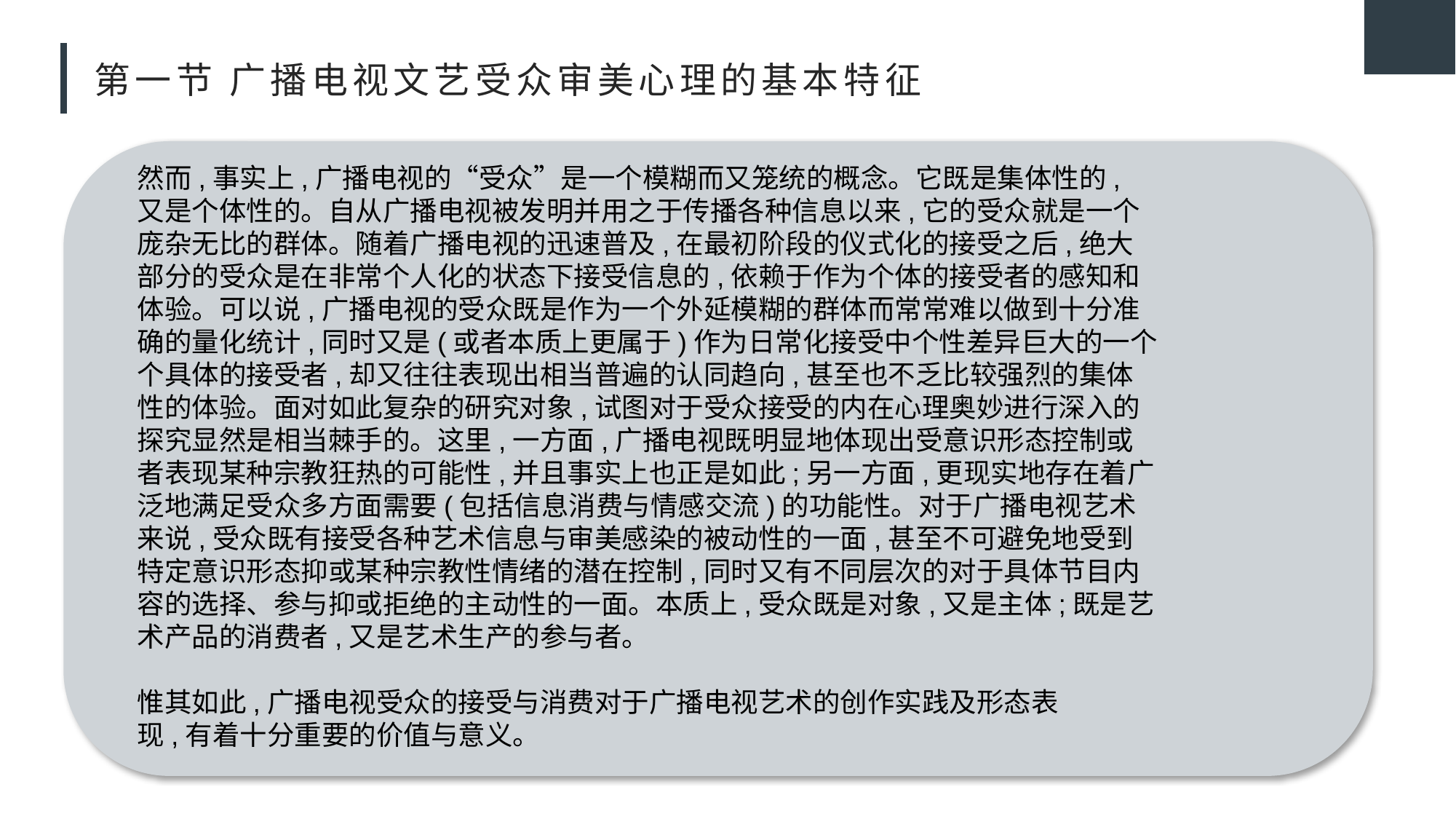

# 第一节 广播电视文艺受众审美心理的基本特征

然而,事实上,广播电视的“受众”是一个模糊而又笼统的概念。它既是集体性的,
又是个体性的。自从广播电视被发明并用之于传播各种信息以来,它的受众就是一个
庞杂无比的群体。随着广播电视的迅速普及,在最初阶段的仪式化的接受之后,绝大
部分的受众是在非常个人化的状态下接受信息的,依赖于作为个体的接受者的感知和
体验。可以说,广播电视的受众既是作为一个外延模糊的群体而常常难以做到十分准
确的量化统计,同时又是(或者本质上更属于)作为日常化接受中个性差异巨大的一个
个具体的接受者,却又往往表现出相当普遍的认同趋向,甚至也不乏比较强烈的集体
性的体验。面对如此复杂的研究对象,试图对于受众接受的内在心理奥妙进行深入的
探究显然是相当棘手的。这里,一方面,广播电视既明显地体现出受意识形态控制或
者表现某种宗教狂热的可能性,并且事实上也正是如此;另一方面,更现实地存在着广
泛地满足受众多方面需要(包括信息消费与情感交流)的功能性。对于广播电视艺术
来说,受众既有接受各种艺术信息与审美感染的被动性的一面,甚至不可避免地受到
特定意识形态抑或某种宗教性情绪的潜在控制,同时又有不同层次的对于具体节目内
容的选择、参与抑或拒绝的主动性的一面。本质上,受众既是对象,又是主体;既是艺
术产品的消费者,又是艺术生产的参与者。

惟其如此,广播电视受众的接受与消费对于广播电视艺术的创作实践及形态表
现,有着十分重要的价值与意义。